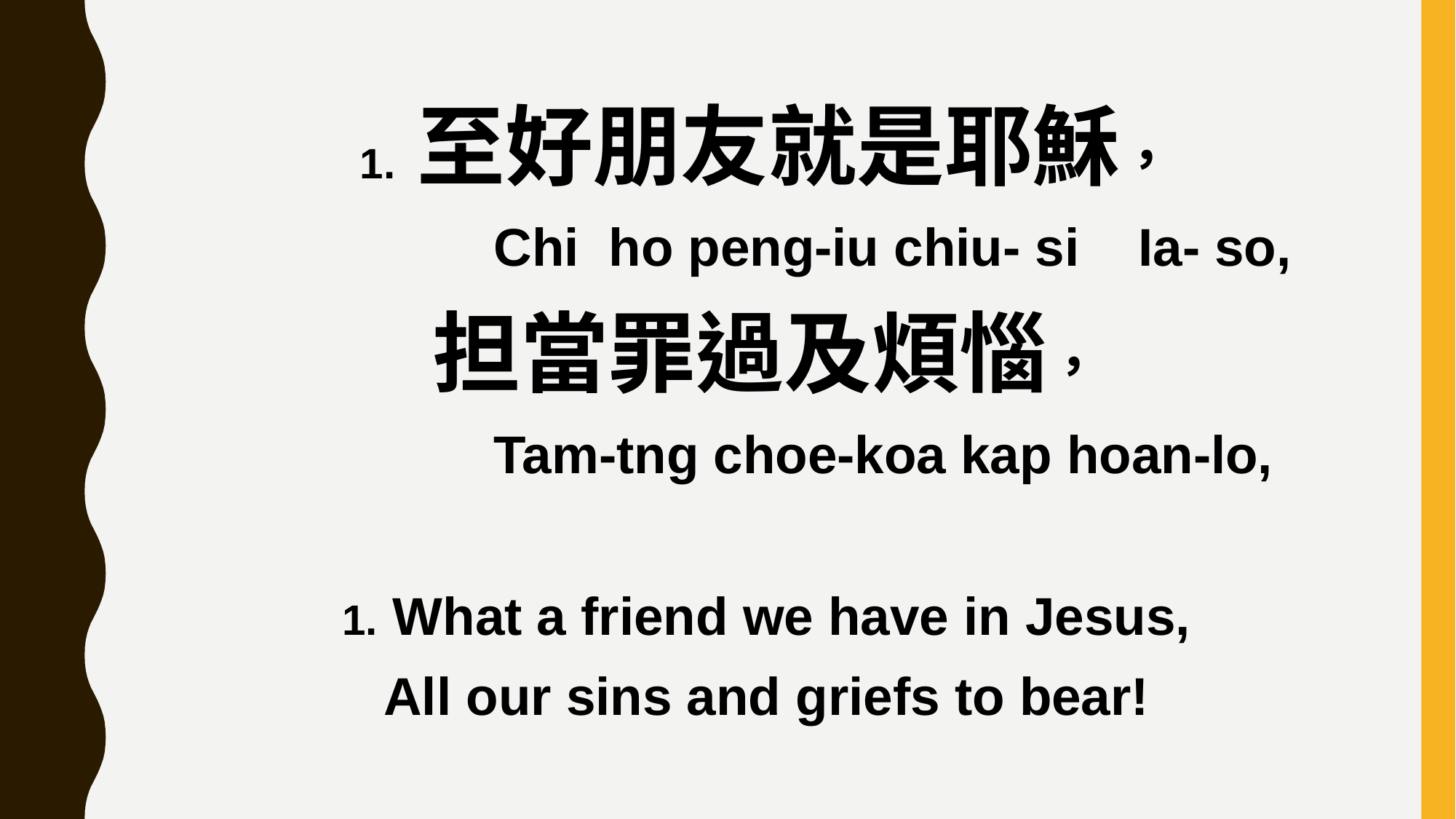

1. 至好朋友就是耶穌，
                         Chi  ho peng-iu chiu- si    Ia- so,
担當罪過及煩惱，
                         Tam-tng choe-koa kap hoan-lo,

1. What a friend we have in Jesus,
All our sins and griefs to bear!